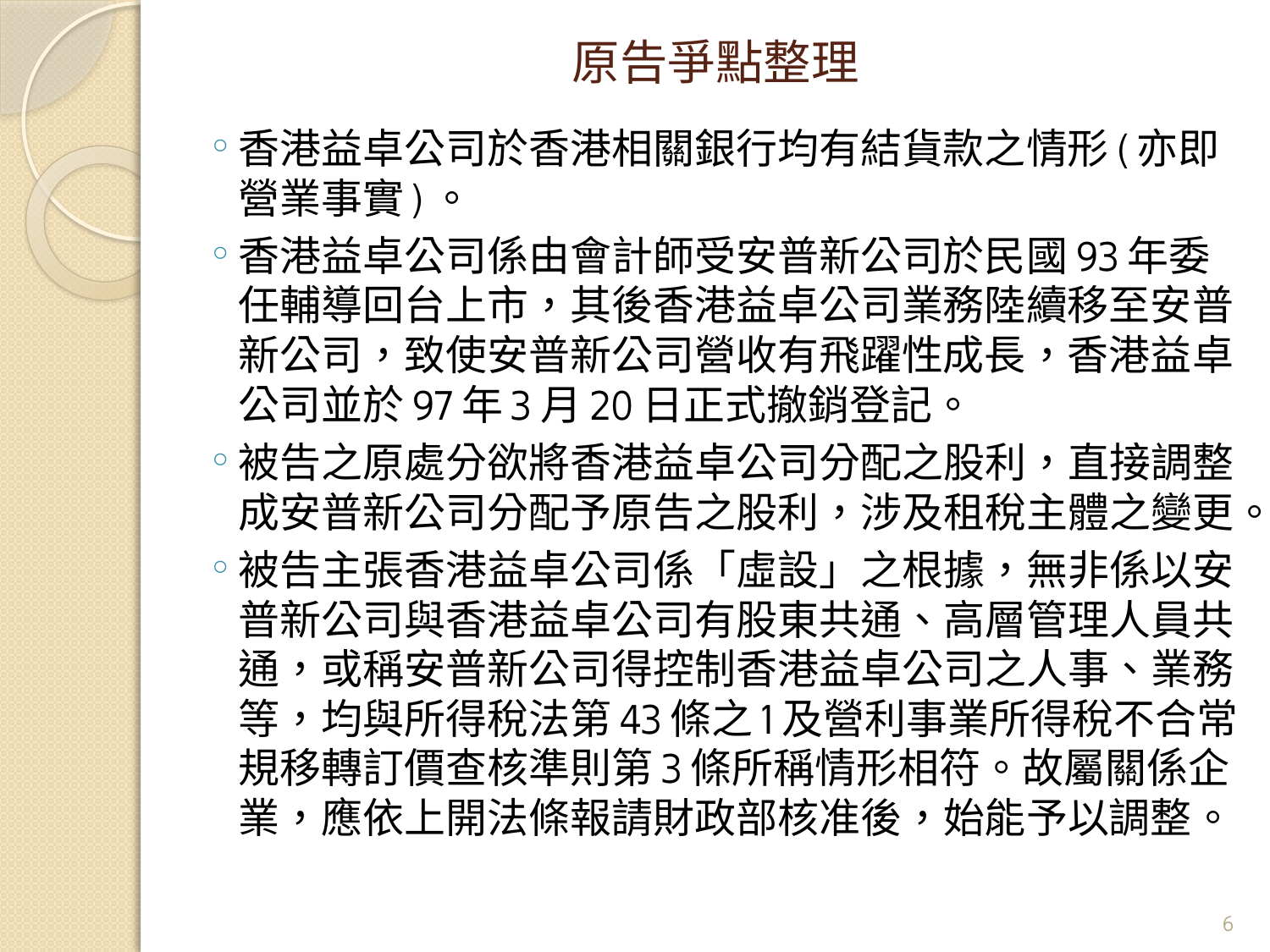

# 原告爭點整理
香港益卓公司於香港相關銀行均有結貨款之情形(亦即營業事實)。
香港益卓公司係由會計師受安普新公司於民國93年委任輔導回台上市，其後香港益卓公司業務陸續移至安普新公司，致使安普新公司營收有飛躍性成長，香港益卓公司並於97年3月20日正式撤銷登記。
被告之原處分欲將香港益卓公司分配之股利，直接調整成安普新公司分配予原告之股利，涉及租稅主體之變更。
被告主張香港益卓公司係「虛設」之根據，無非係以安普新公司與香港益卓公司有股東共通、高層管理人員共通，或稱安普新公司得控制香港益卓公司之人事、業務等，均與所得稅法第43條之1及營利事業所得稅不合常規移轉訂價查核準則第3條所稱情形相符。故屬關係企業，應依上開法條報請財政部核准後，始能予以調整。

6